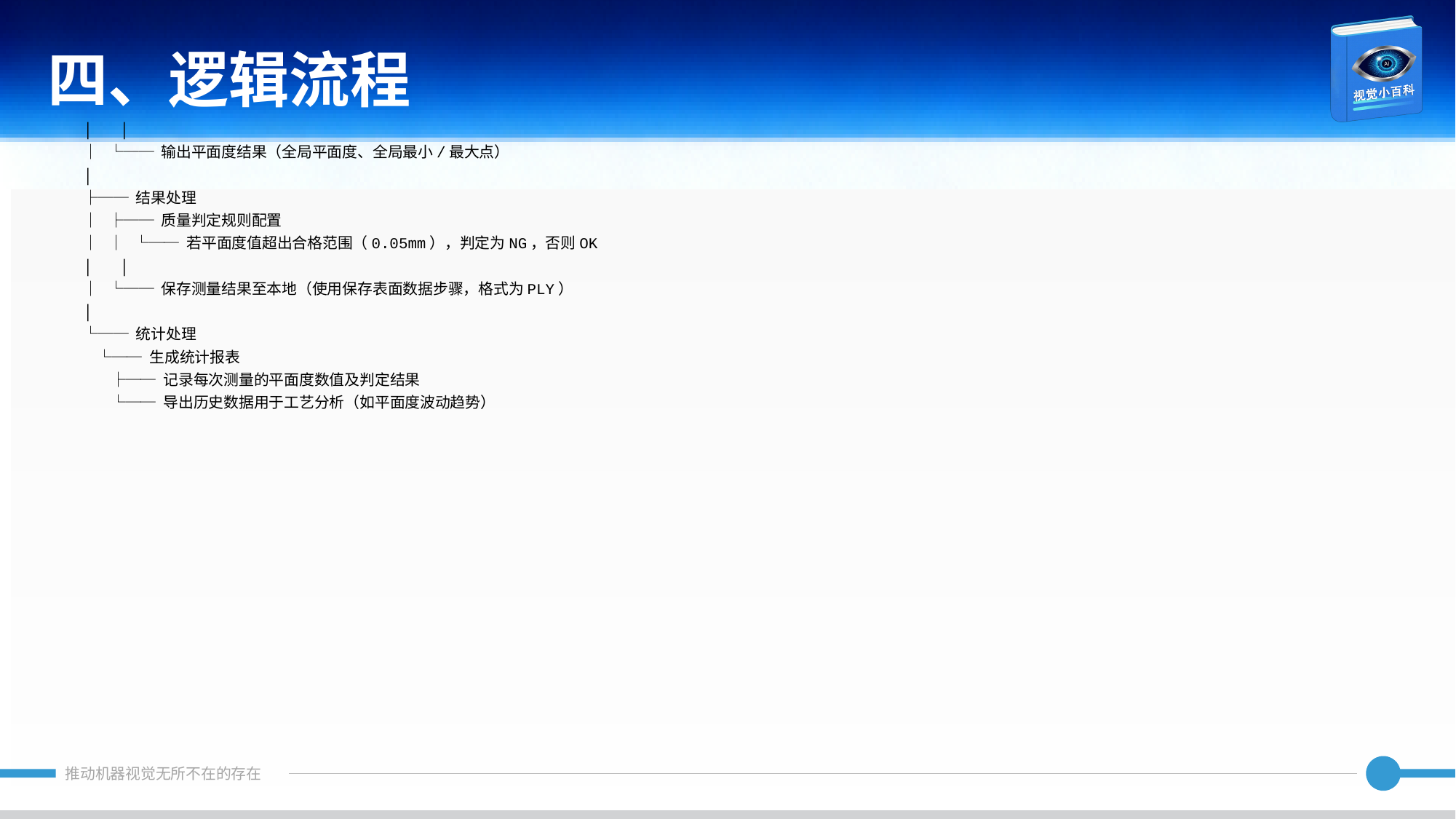

四、逻辑流程

│   │
│   └── 输出平面度结果（全局平面度、全局最小/最大点）
│
├── 结果处理
│   ├── 质量判定规则配置
│   │   └── 若平面度值超出合格范围（0.05mm），判定为NG，否则OK
│   │
│   └── 保存测量结果至本地（使用保存表面数据步骤，格式为PLY）
│
└── 统计处理
    └── 生成统计报表
        ├── 记录每次测量的平面度数值及判定结果
        └── 导出历史数据用于工艺分析（如平面度波动趋势）
9